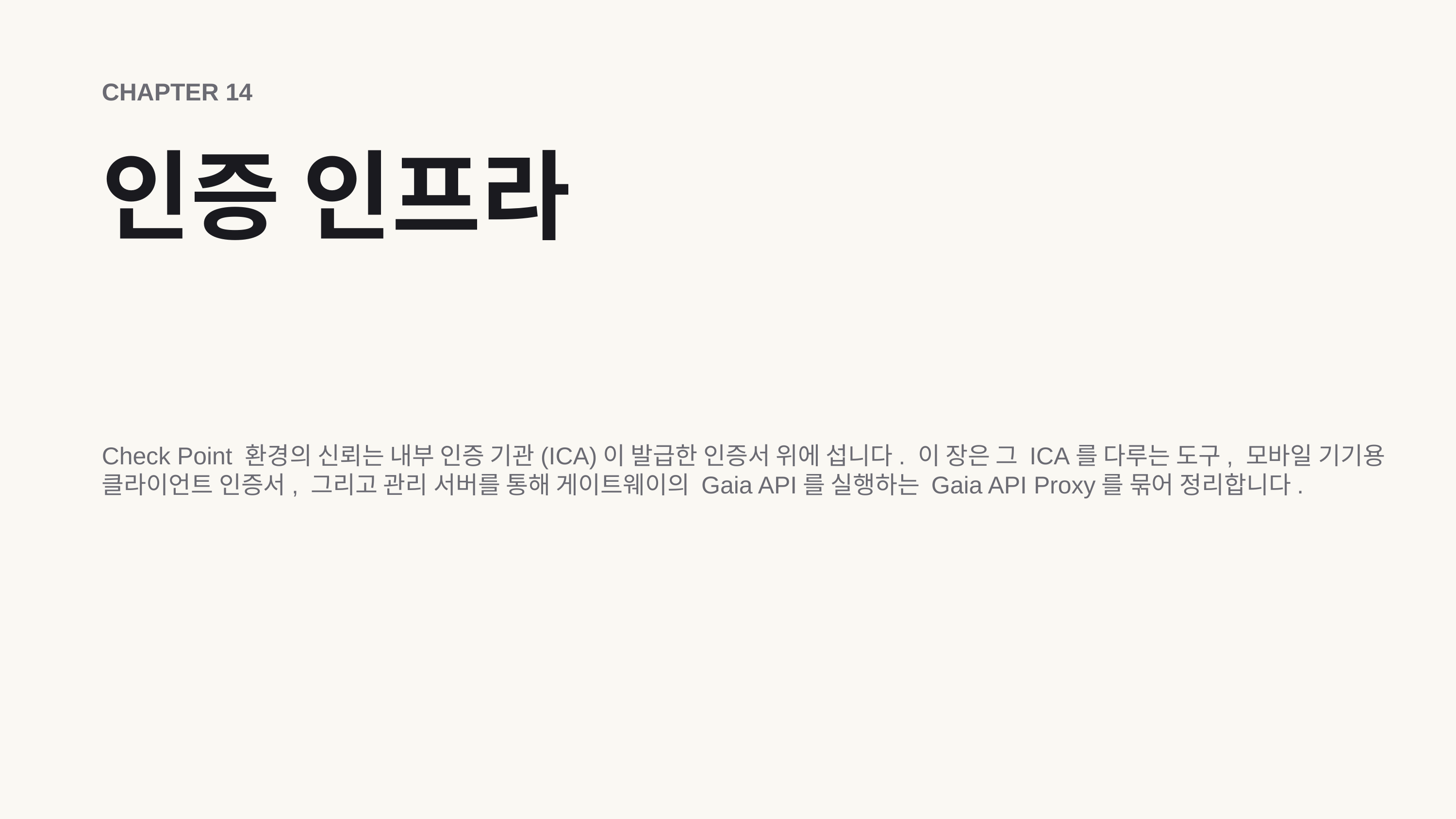

CHAPTER 14
인증 인프라
Check Point 환경의 신뢰는 내부 인증 기관(ICA)이 발급한 인증서 위에 섭니다. 이 장은 그 ICA를 다루는 도구, 모바일 기기용 클라이언트 인증서, 그리고 관리 서버를 통해 게이트웨이의 Gaia API를 실행하는 Gaia API Proxy를 묶어 정리합니다.